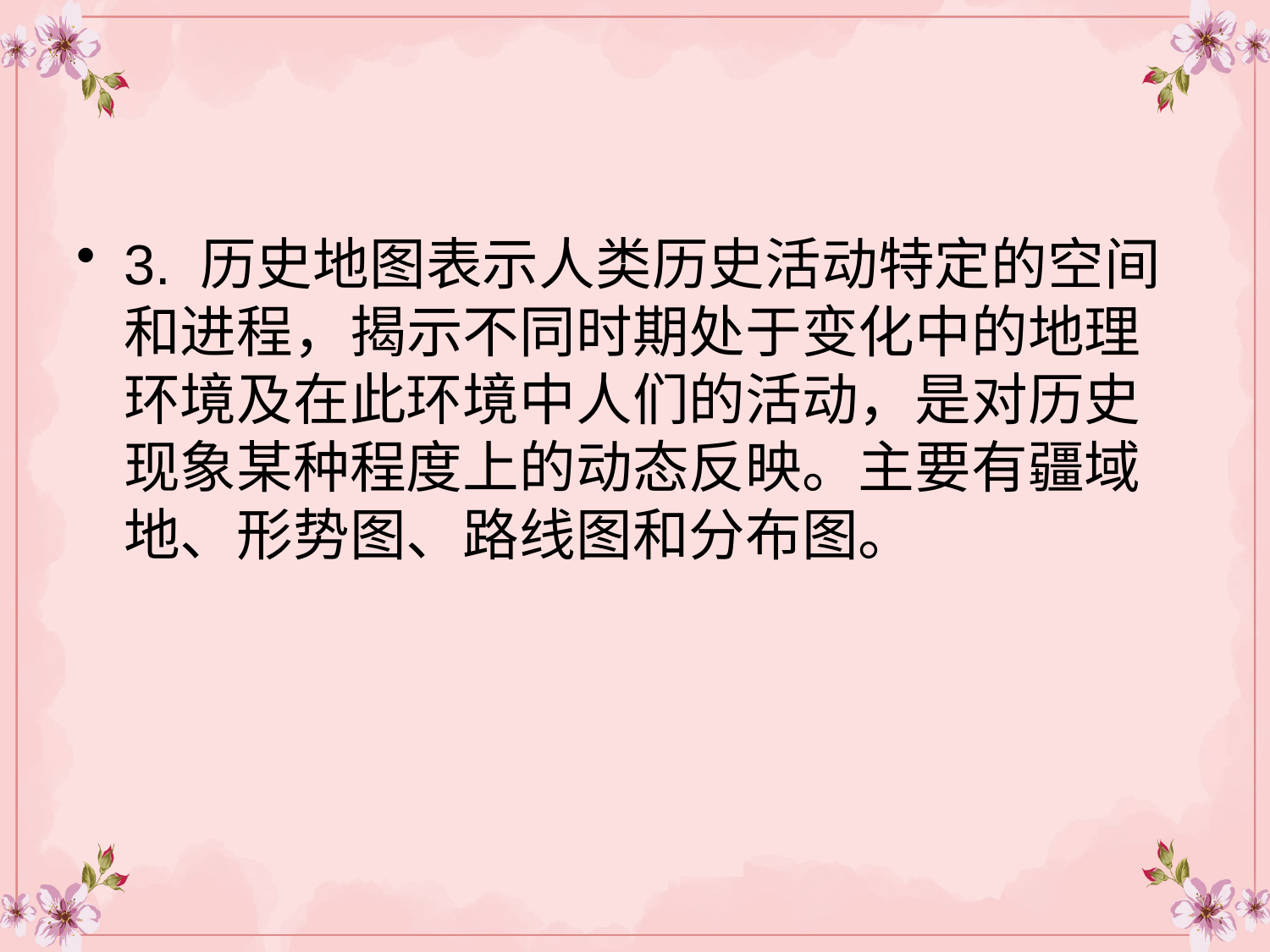

#
3. 历史地图表示人类历史活动特定的空间和进程，揭示不同时期处于变化中的地理环境及在此环境中人们的活动，是对历史现象某种程度上的动态反映。主要有疆域地、形势图、路线图和分布图。